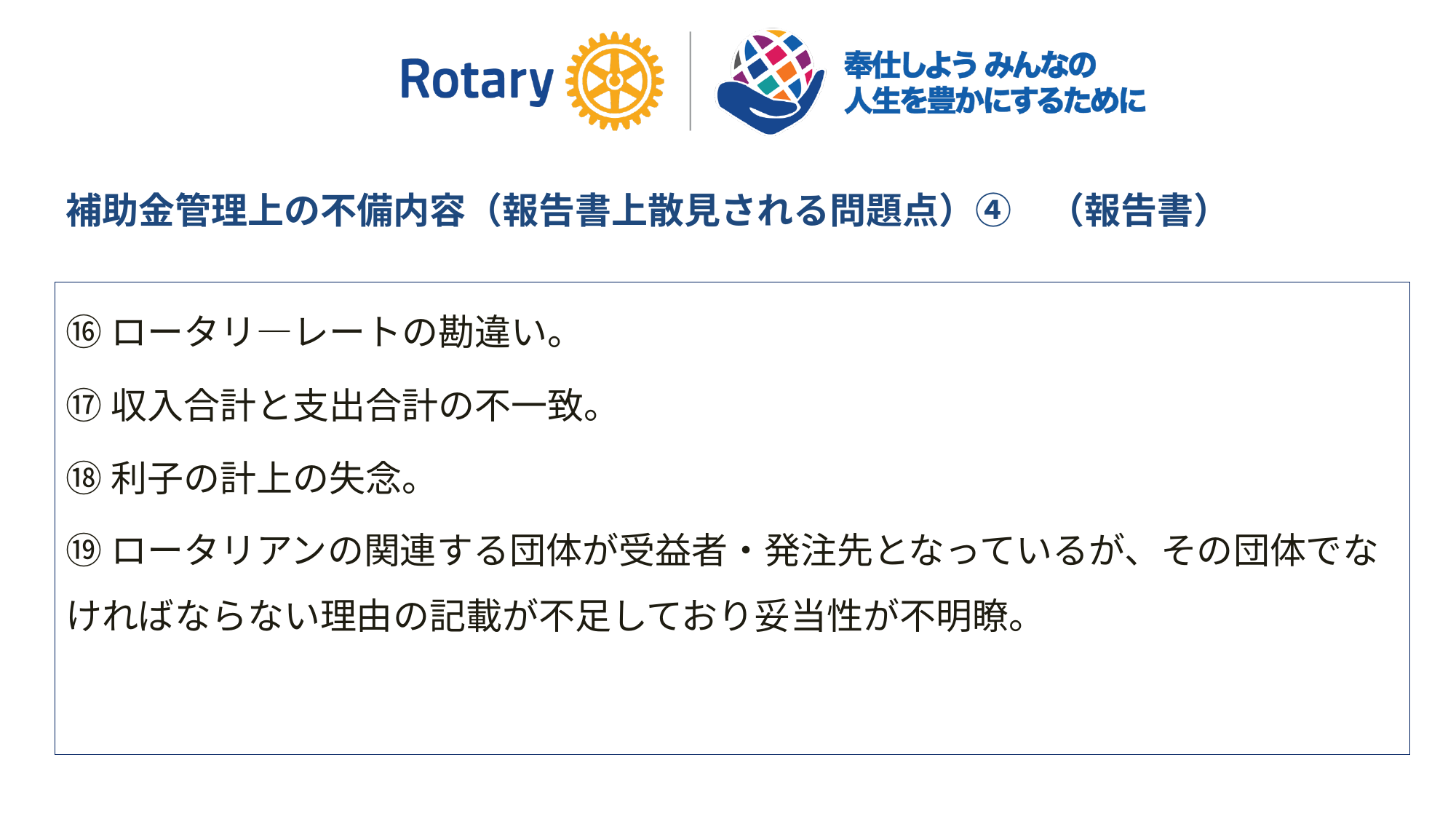

補助金管理上の不備内容（報告書上散見される問題点）④　（報告書）
⑯ロータリ―レートの勘違い。
⑰収入合計と支出合計の不一致。
⑱利子の計上の失念。
⑲ロータリアンの関連する団体が受益者・発注先となっているが、その団体でなければならない理由の記載が不足しており妥当性が不明瞭。